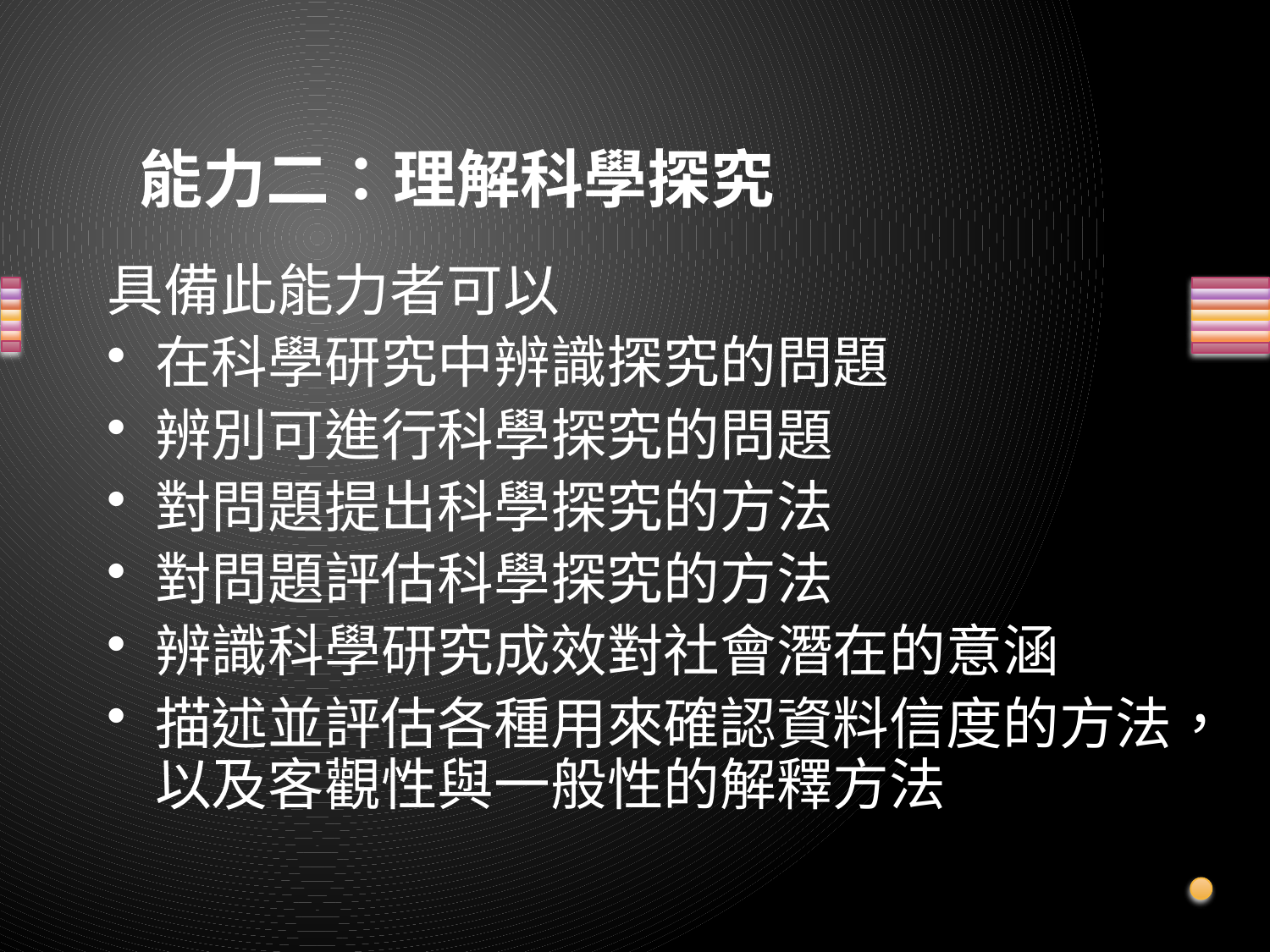

# 能力二：理解科學探究
具備此能力者可以
在科學研究中辨識探究的問題
辨別可進行科學探究的問題
對問題提出科學探究的方法
對問題評估科學探究的方法
辨識科學研究成效對社會潛在的意涵
描述並評估各種用來確認資料信度的方法，以及客觀性與一般性的解釋方法